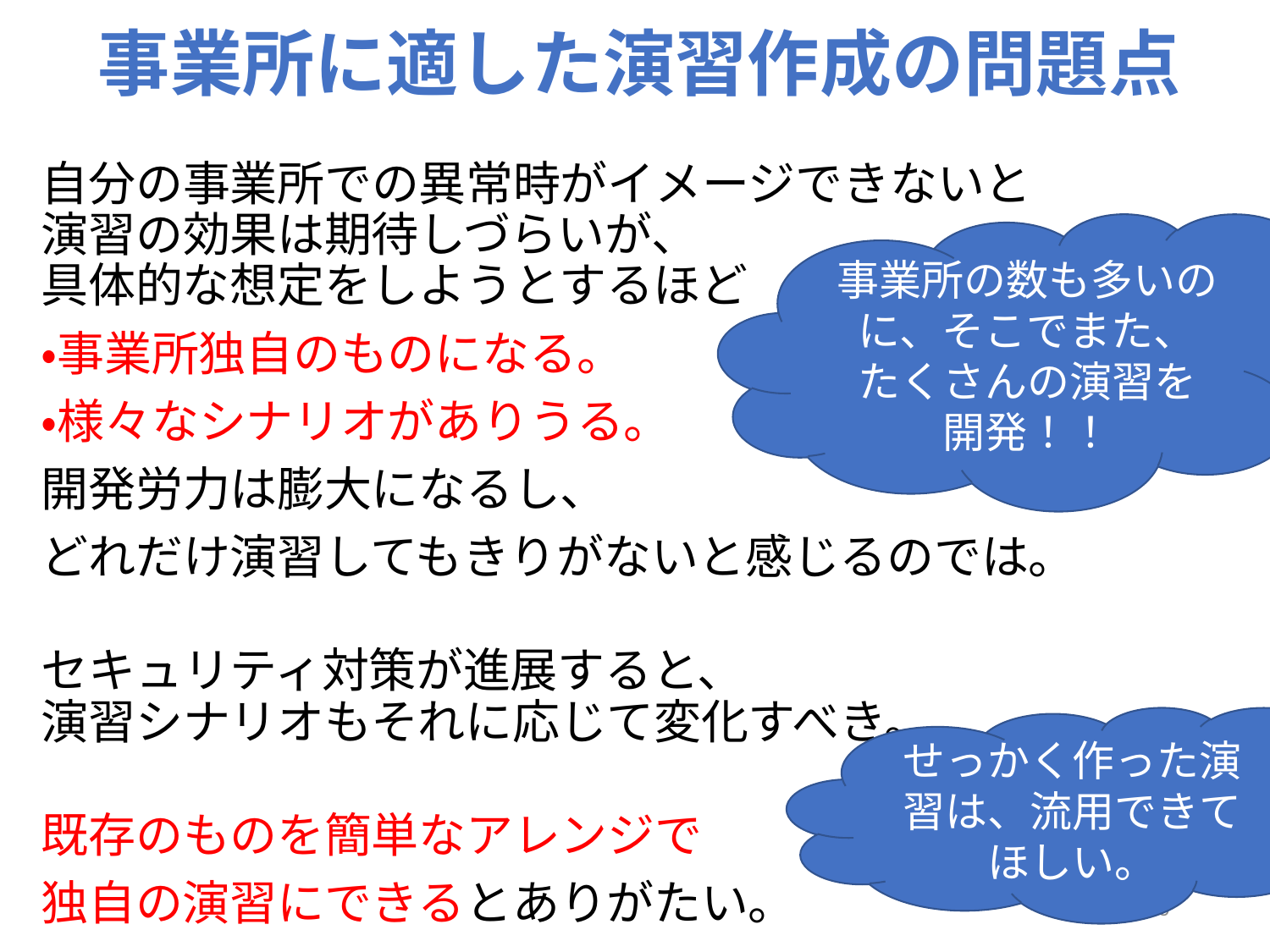

# 事業所に適した演習作成の問題点
自分の事業所での異常時がイメージできないと
演習の効果は期待しづらいが、
具体的な想定をしようとするほど
・事業所独自のものになる。
・様々なシナリオがありうる。
開発労力は膨大になるし、
どれだけ演習してもきりがないと感じるのでは。

セキュリティ対策が進展すると、
演習シナリオもそれに応じて変化すべき。

既存のものを簡単なアレンジで
独自の演習にできるとありがたい。
事業所の数も多いのに、そこでまた、
たくさんの演習を
開発！！
せっかく作った演習は、流用できてほしい。

15